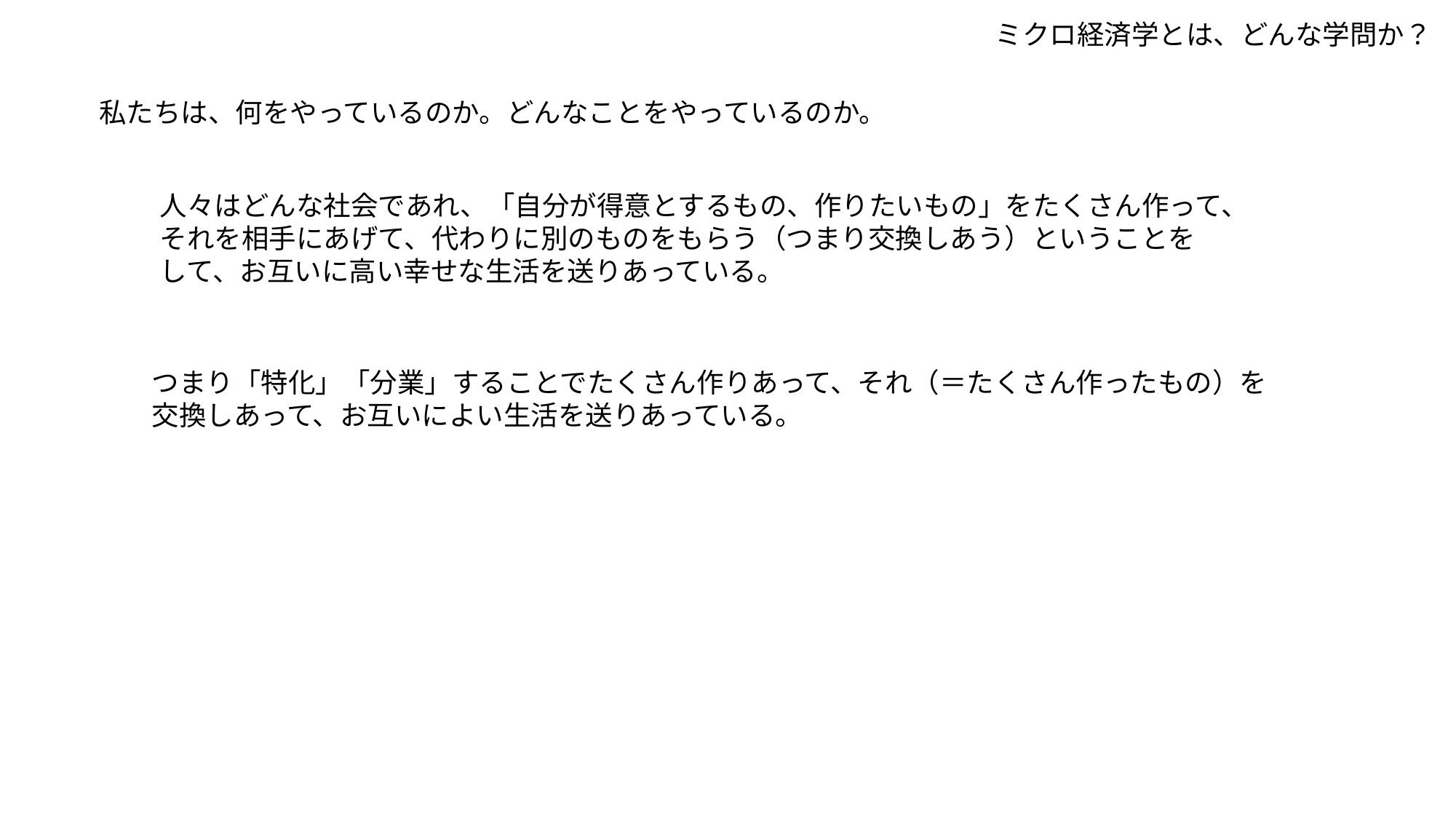

ミクロ経済学とは、どんな学問か？
私たちは、何をやっているのか。どんなことをやっているのか。
人々はどんな社会であれ、「自分が得意とするもの、作りたいもの」をたくさん作って、
それを相手にあげて、代わりに別のものをもらう（つまり交換しあう）ということを
して、お互いに高い幸せな生活を送りあっている。
つまり「特化」「分業」することでたくさん作りあって、それ（＝たくさん作ったもの）を
交換しあって、お互いによい生活を送りあっている。